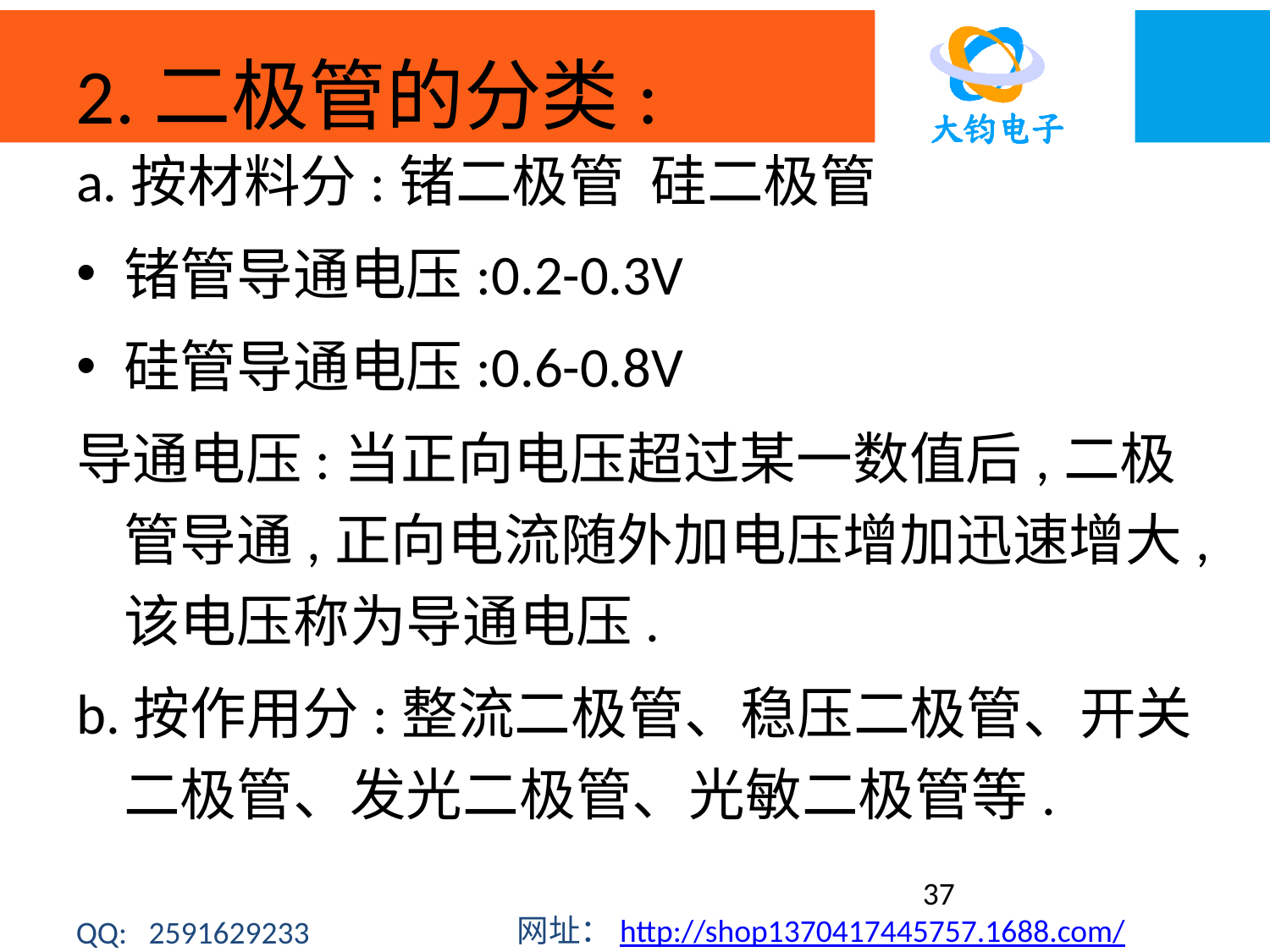

# 2.二极管的分类:
a.按材料分:锗二极管  硅二极管
锗管导通电压:0.2-0.3V
硅管导通电压:0.6-0.8V
导通电压:当正向电压超过某一数值后,二极管导通,正向电流随外加电压增加迅速增大,该电压称为导通电压.
b.按作用分:整流二极管、稳压二极管、开关二极管、发光二极管、光敏二极管等.
37